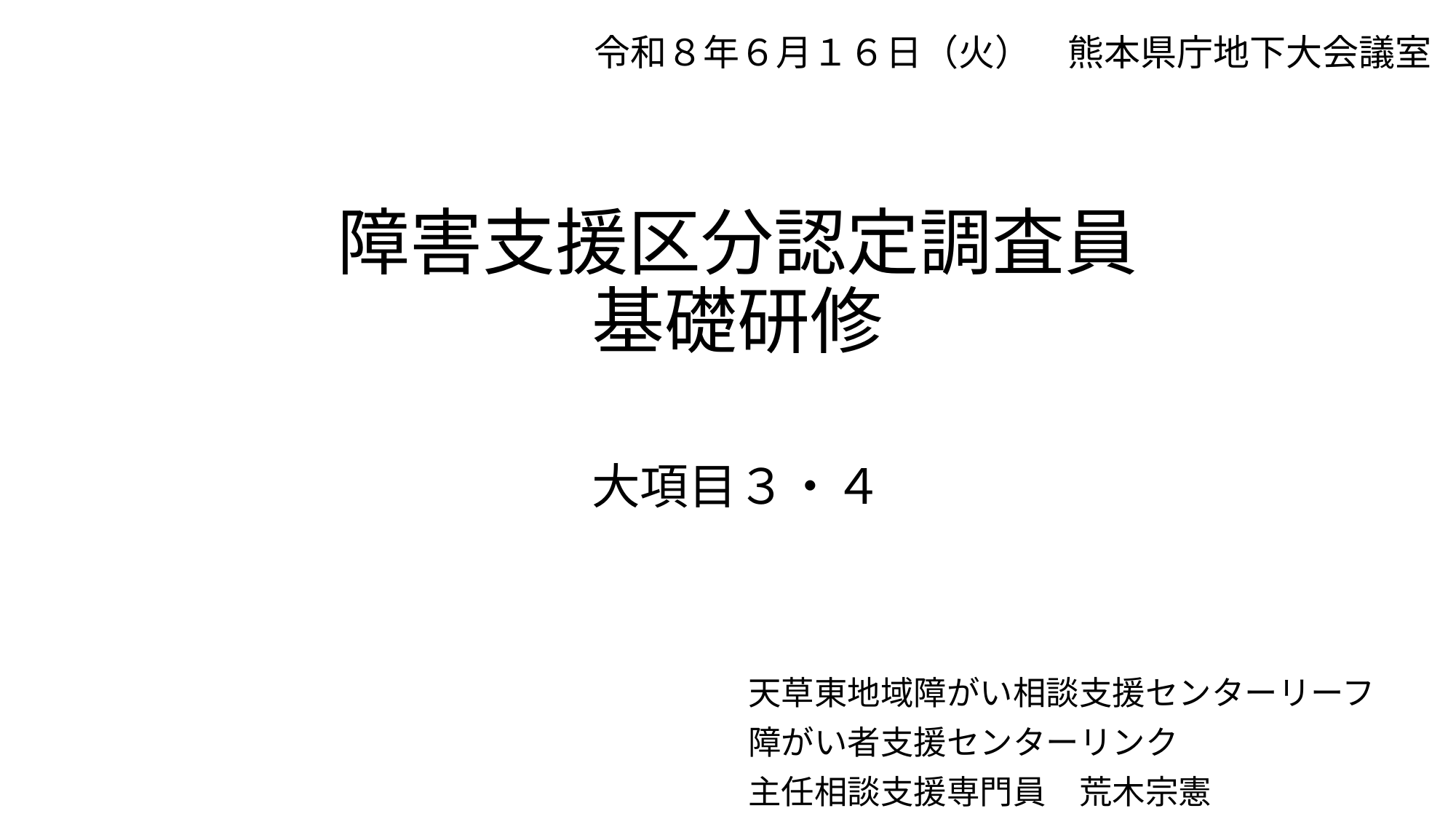

令和８年６月１６日（火）　熊本県庁地下大会議室
# 障害支援区分認定調査員 基礎研修 大項目３・４
天草東地域障がい相談支援センターリーフ
障がい者支援センターリンク
主任相談支援専門員　荒木宗憲